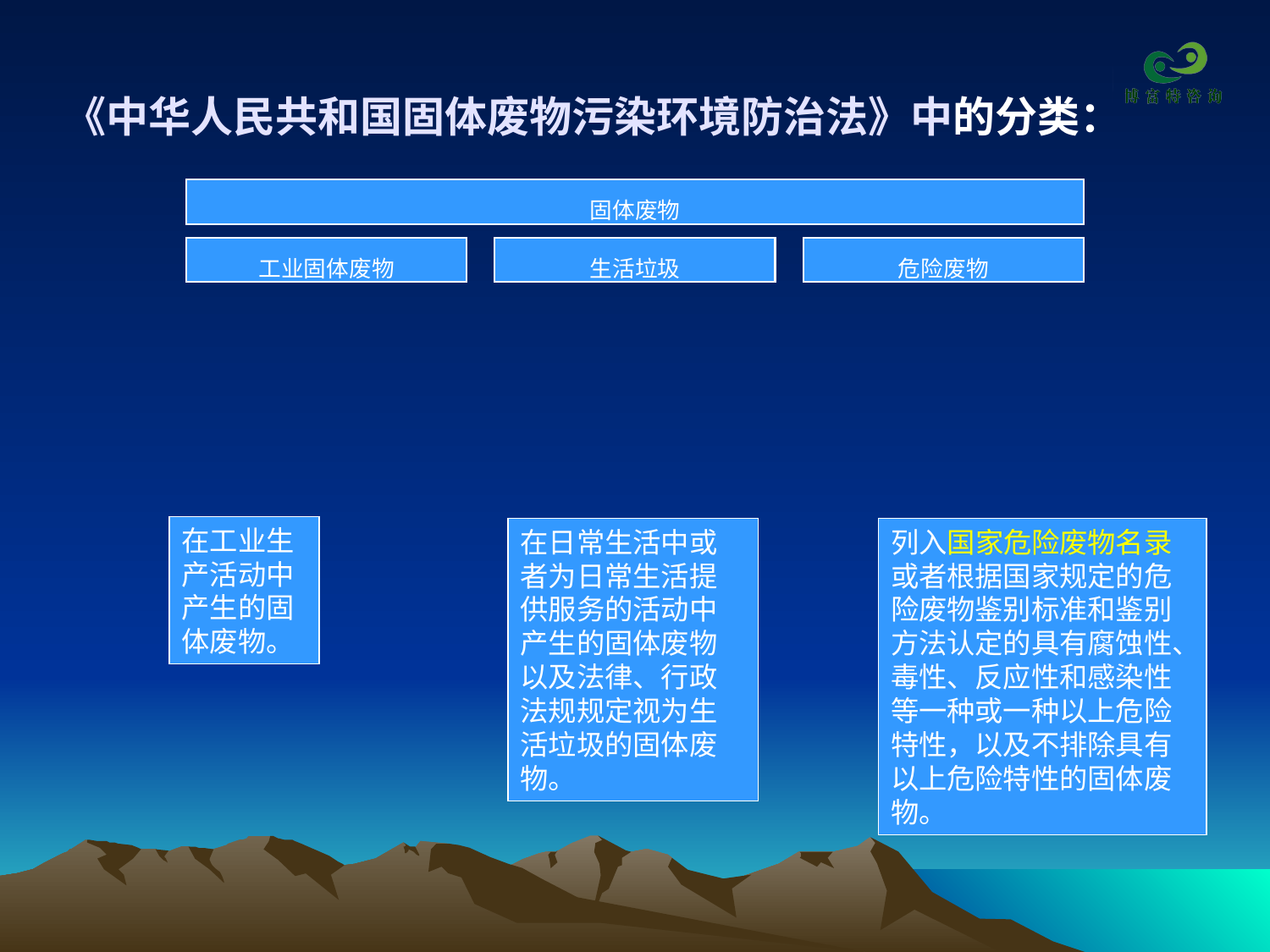

《中华人民共和国固体废物污染环境防治法》中的分类：
固体废物
工业固体废物
生活垃圾
危险废物
在工业生产活动中产生的固体废物。
在日常生活中或者为日常生活提供服务的活动中产生的固体废物以及法律、行政法规规定视为生活垃圾的固体废物。
列入国家危险废物名录或者根据国家规定的危险废物鉴别标准和鉴别方法认定的具有腐蚀性、毒性、反应性和感染性等一种或一种以上危险特性，以及不排除具有以上危险特性的固体废物。